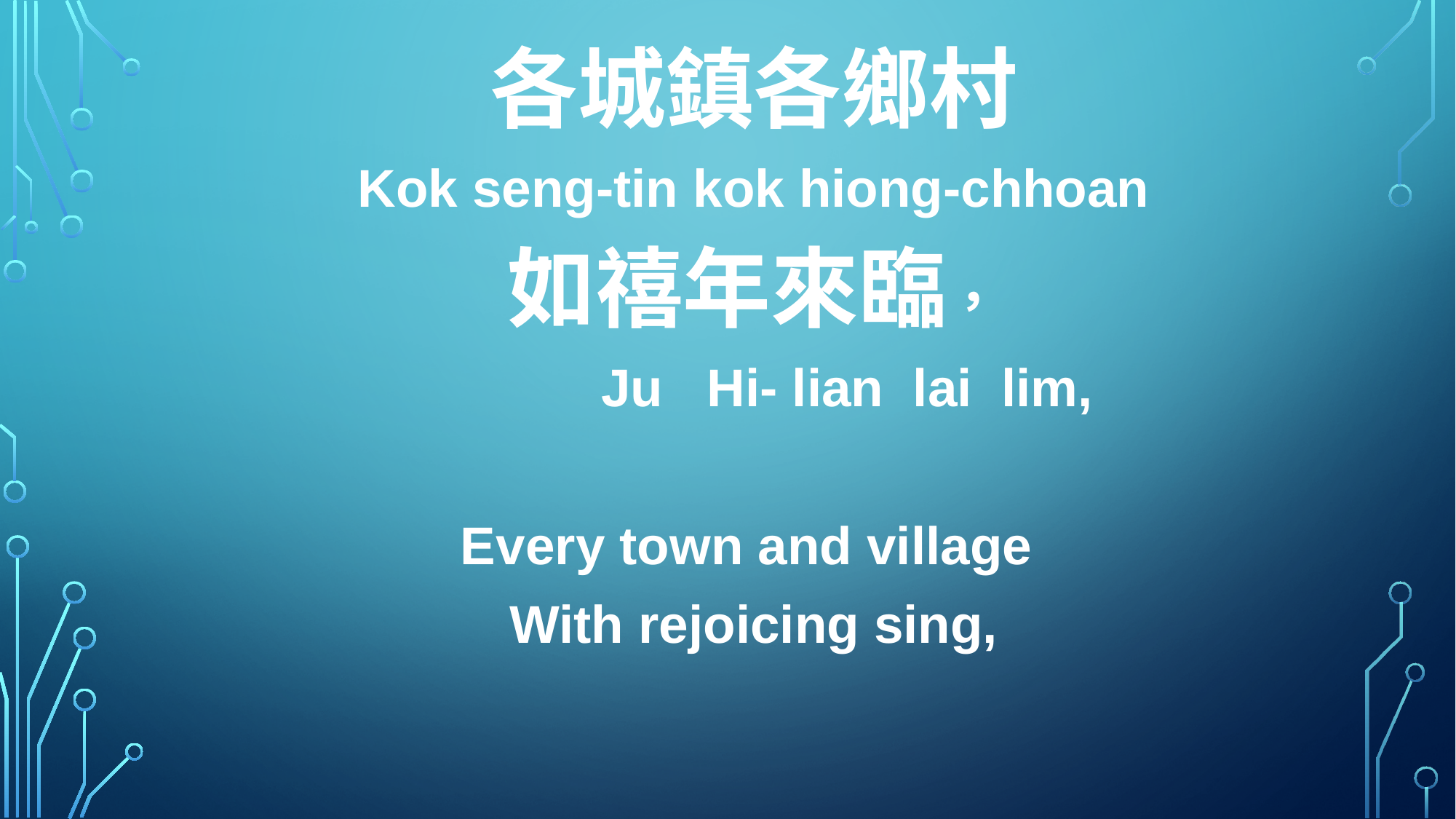

各城鎮各鄉村
Kok seng-tin kok hiong-chhoan
如禧年來臨，
                         Ju   Hi- lian  lai  lim,

Every town and village
With rejoicing sing,